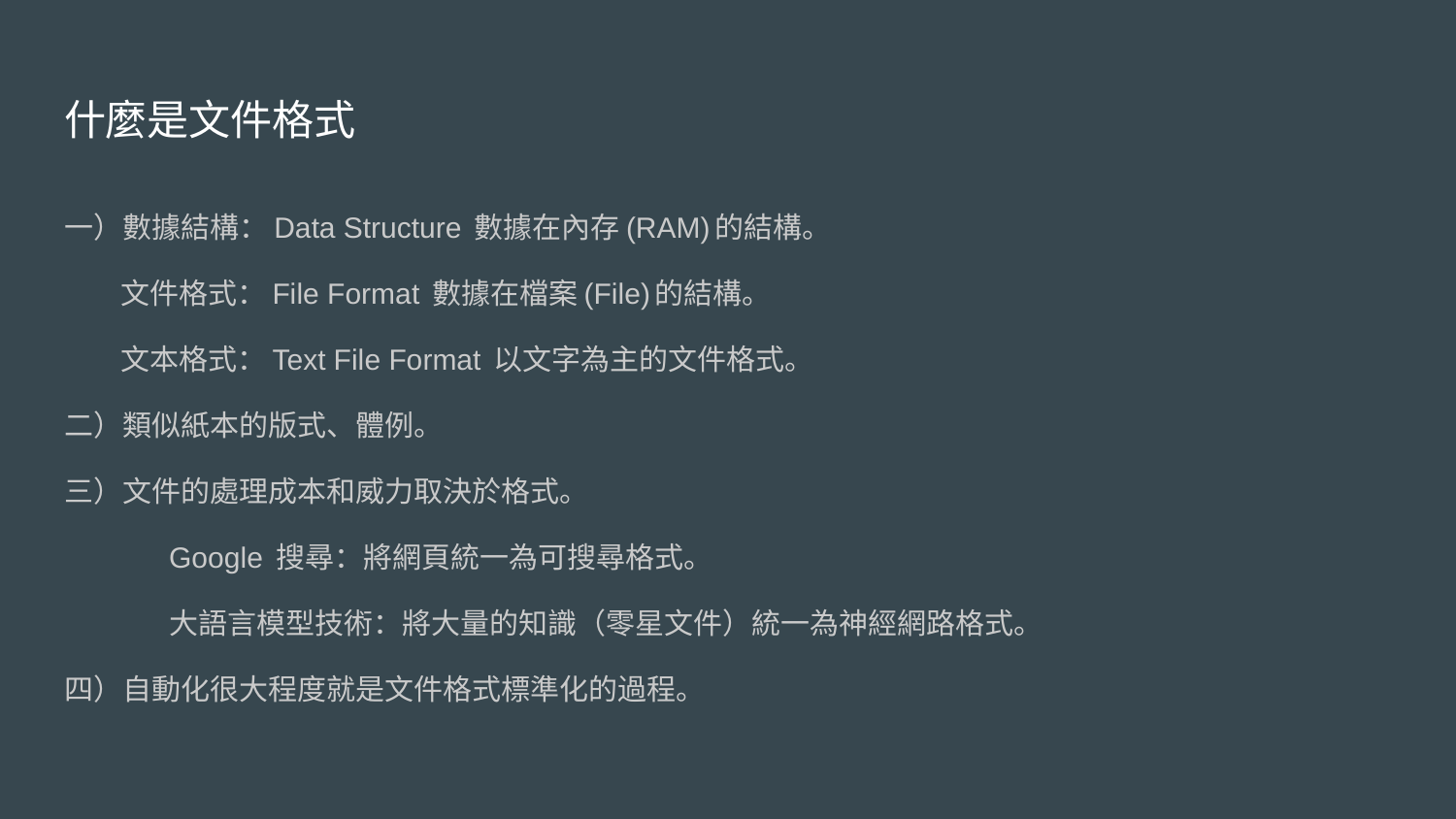

# 什麼是文件格式
一）數據結構：Data Structure 數據在內存(RAM)的結構。
文件格式：File Format 數據在檔案(File)的結構。
文本格式：Text File Format 以文字為主的文件格式。
二）類似紙本的版式、體例。
三）文件的處理成本和威力取決於格式。
	Google 搜尋：將網頁統一為可搜尋格式。
	大語言模型技術：將大量的知識（零星文件）統一為神經網路格式。
四）自動化很大程度就是文件格式標準化的過程。